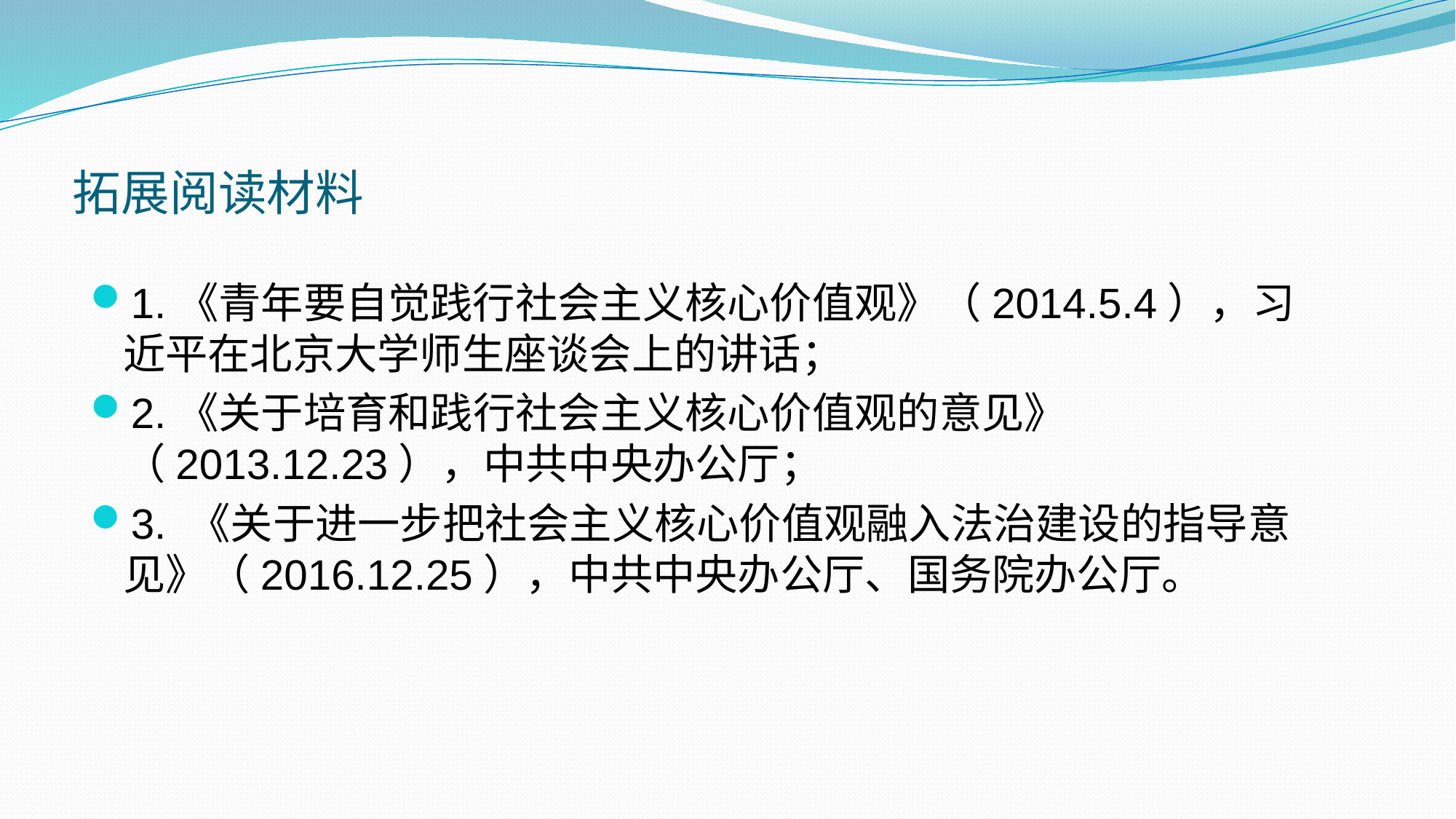

# 拓展阅读材料
1.《青年要自觉践行社会主义核心价值观》（2014.5.4），习近平在北京大学师生座谈会上的讲话；
2.《关于培育和践行社会主义核心价值观的意见》（2013.12.23），中共中央办公厅；
3. 《关于进一步把社会主义核心价值观融入法治建设的指导意见》（2016.12.25），中共中央办公厅、国务院办公厅。